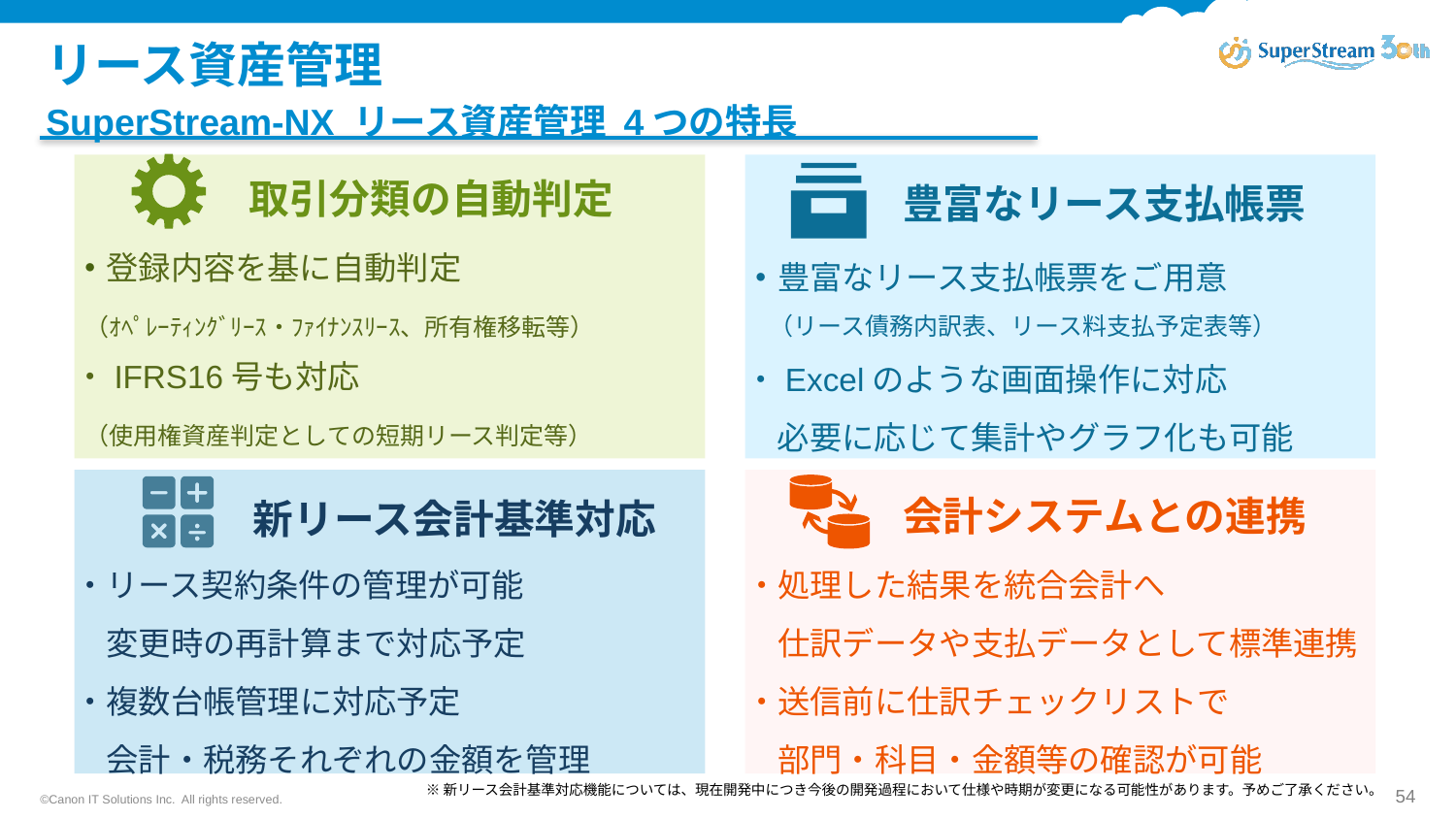

# リース資産管理
SuperStream-NX リース資産管理 4つの特長

取引分類の自動判定
豊富なリース支払帳票
・登録内容を基に自動判定
 （ｵﾍﾟﾚｰﾃｨﾝｸﾞﾘｰｽ・ﾌｧｲﾅﾝｽﾘｰｽ、所有権移転等）
・IFRS16号も対応
 （使用権資産判定としての短期リース判定等）
・豊富なリース支払帳票をご用意
　（リース債務内訳表、リース料支払予定表等）
・Excelのような画面操作に対応
　必要に応じて集計やグラフ化も可能

会計システムとの連携
新リース会計基準対応
・リース契約条件の管理が可能
　変更時の再計算まで対応予定
・複数台帳管理に対応予定
　会計・税務それぞれの金額を管理
・処理した結果を統合会計へ
　仕訳データや支払データとして標準連携
・送信前に仕訳チェックリストで
　部門・科目・金額等の確認が可能
※新リース会計基準対応機能については、現在開発中につき今後の開発過程において仕様や時期が変更になる可能性があります。予めご了承ください。
©Canon IT Solutions Inc.  All rights reserved.
54